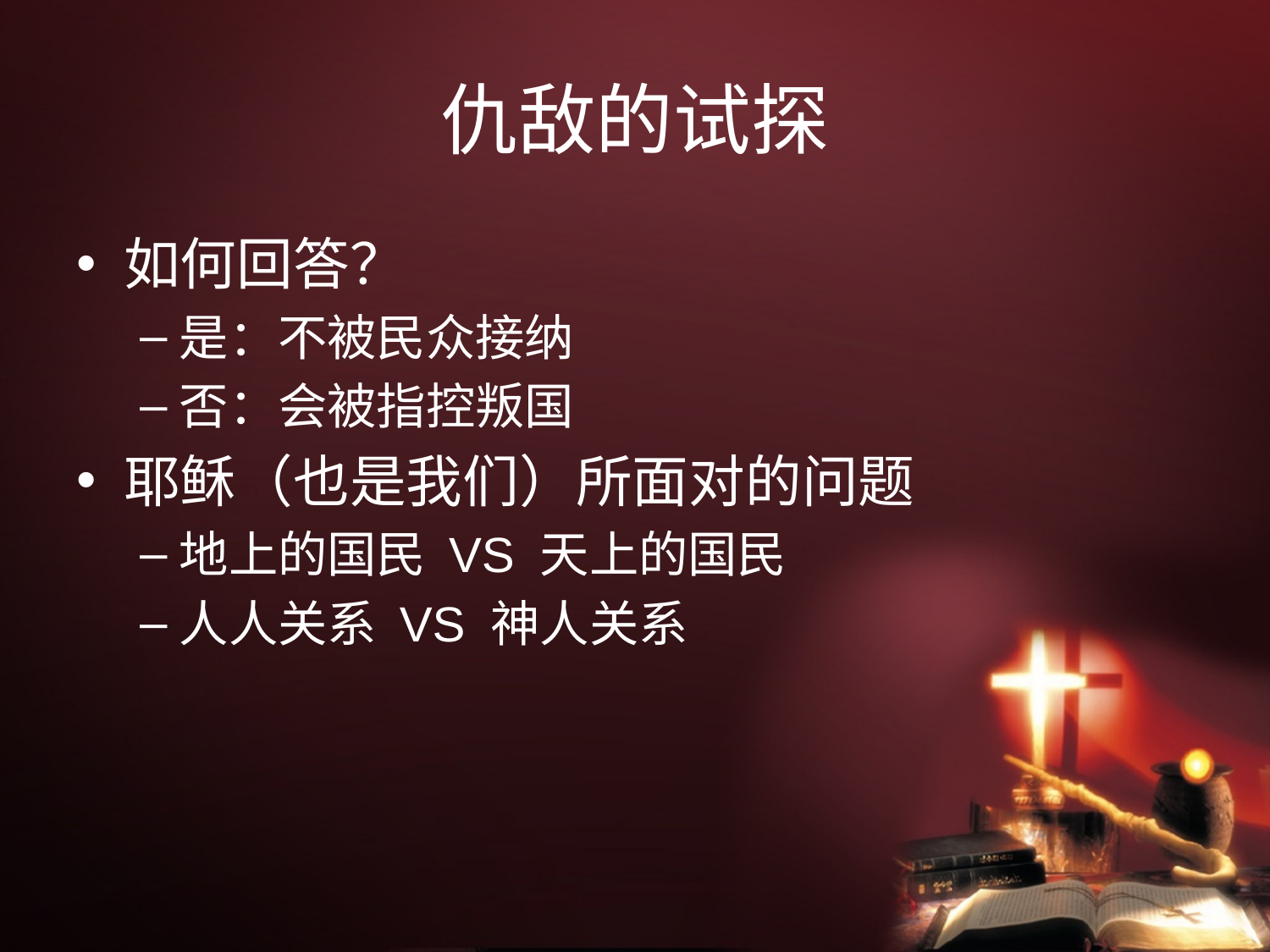

# 仇敌的试探
如何回答？
是：不被民众接纳
否：会被指控叛国
耶稣（也是我们）所面对的问题
地上的国民 VS 天上的国民
人人关系 VS 神人关系